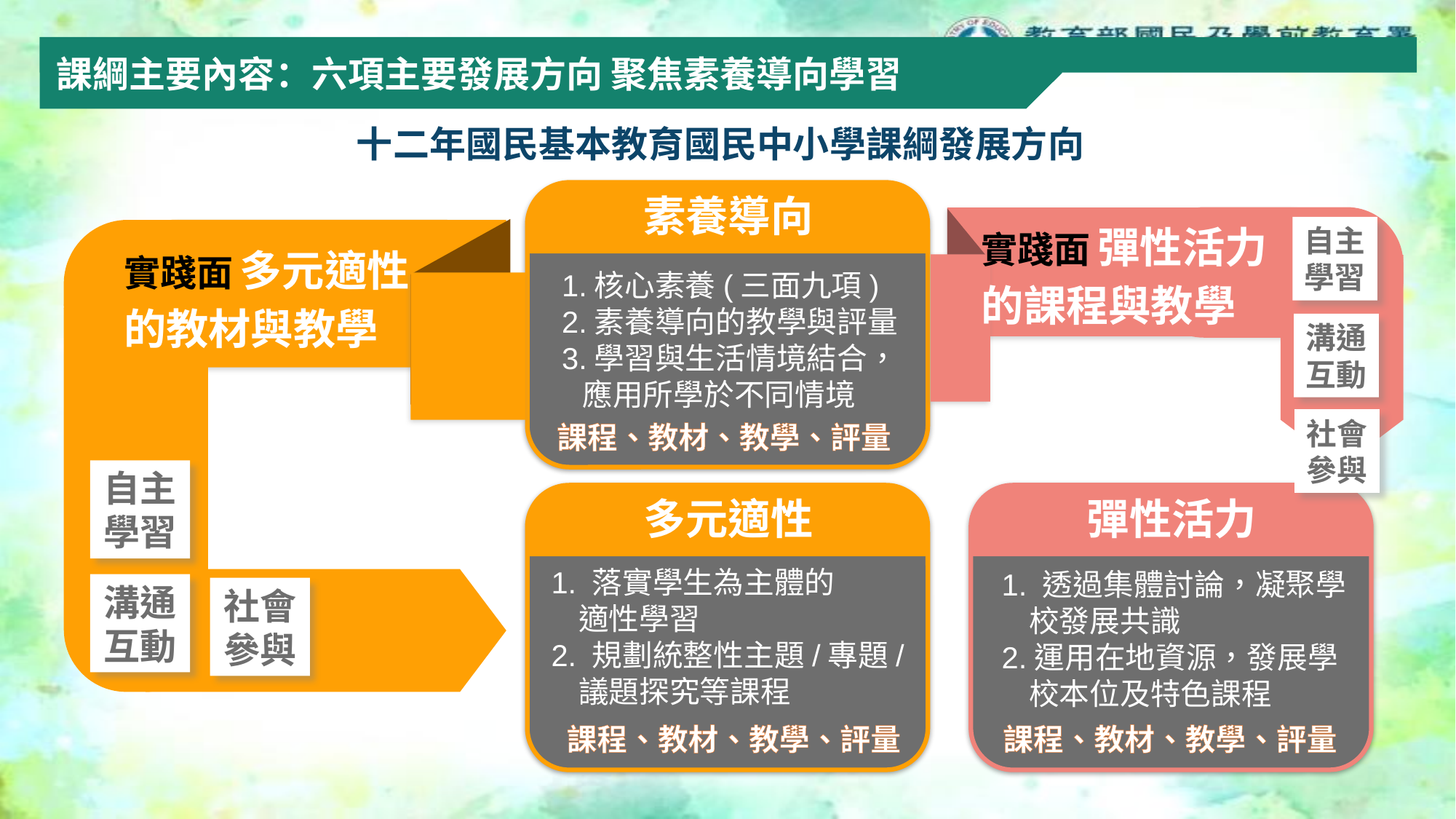

課綱主要內容：六項主要發展方向 聚焦素養導向學習
十二年國民基本教育國民中小學課綱發展方向

素養導向

實踐面 彈性活力的課程與教學
自主
學習

實踐面 多元適性
的教材與教學

1.核心素養(三面九項)
2.素養導向的教學與評量
3.學習與生活情境結合，
  應用所學於不同情境

溝通
互動

社會參與
課程、教材、教學、評量
自主
學習

多元適性

彈性活力
1. 落實學生為主體的
適性學習
2. 規劃統整性主題/專題/
議題探究等課程
1. 透過集體討論，凝聚學校發展共識
2.運用在地資源，發展學校本位及特色課程

溝通
互動
社會
參與
課程、教材、教學、評量
課程、教材、教學、評量